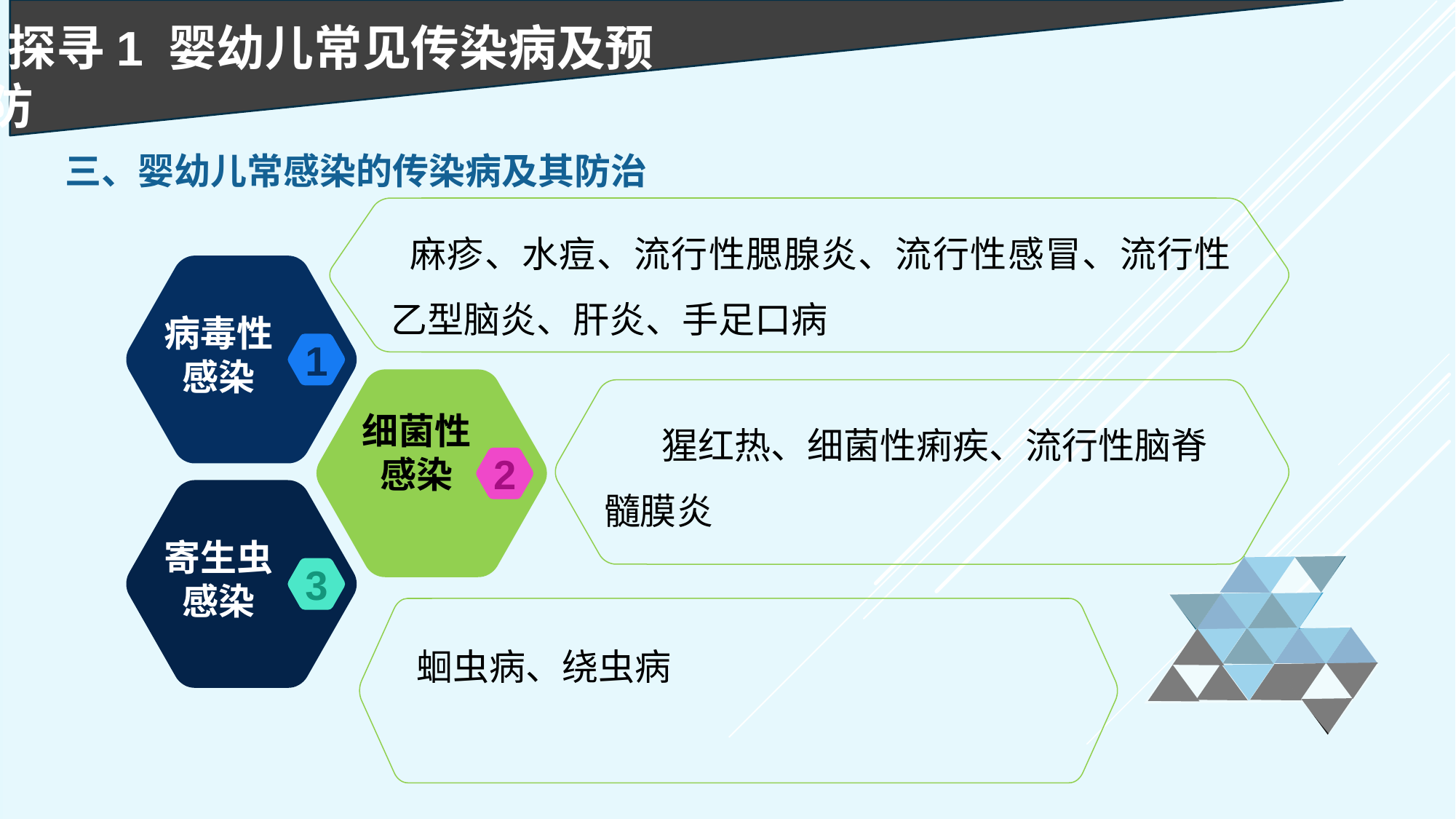

探寻1 婴幼儿常见传染病及预防

三、婴幼儿常感染的传染病及其防治

 麻疹、水痘、流行性腮腺炎、流行性感冒、流行性乙型脑炎、肝炎、手足口病

病毒性感染

1

      猩红热、细菌性痢疾、流行性脑脊
髓膜炎
细菌性感染

2

寄生虫感染

3

  蛔虫病、绕虫病